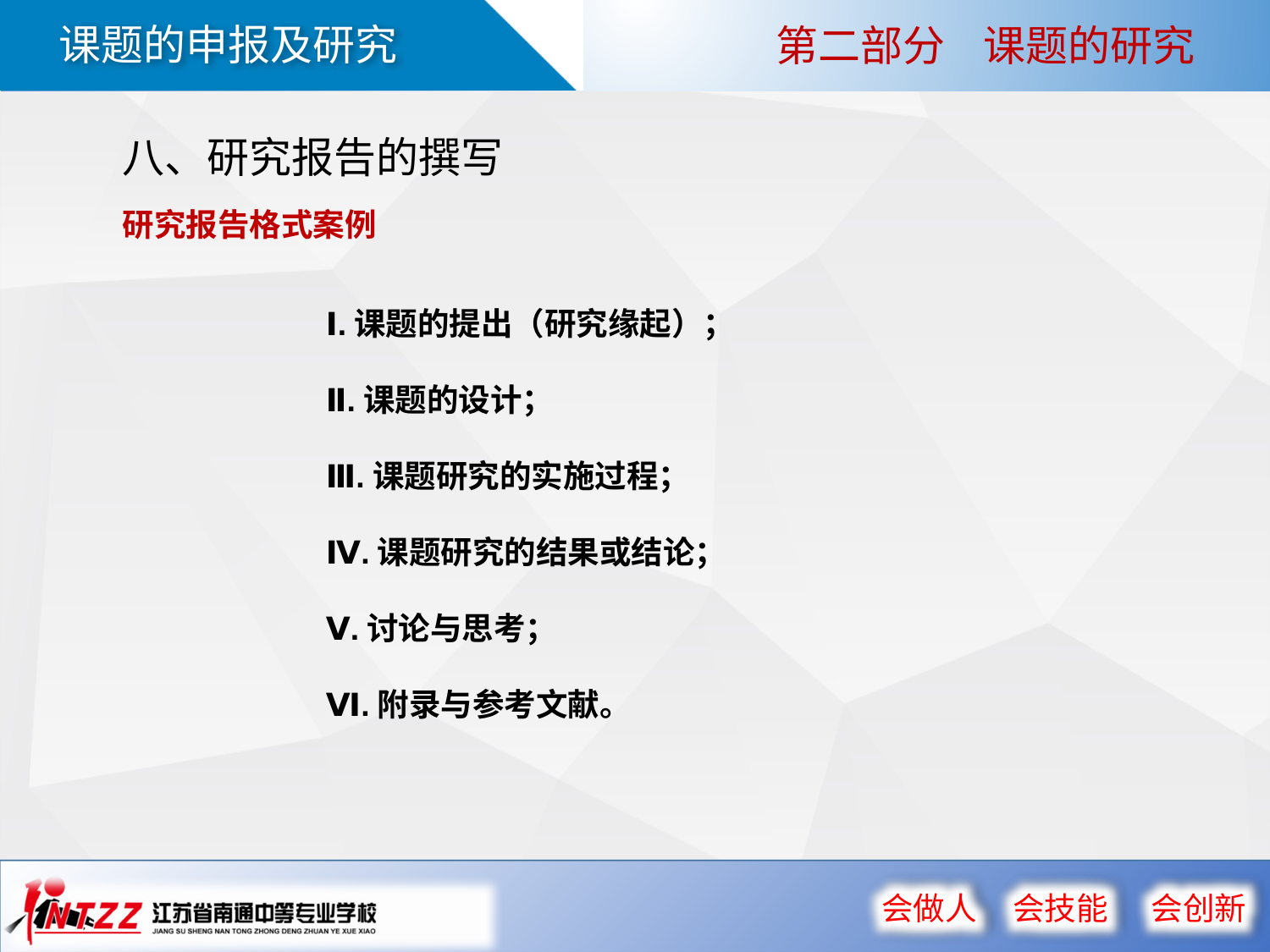

第二部分    课题的研究
八、研究报告的撰写
研究报告格式案例
Ⅰ.课题的提出（研究缘起）；
Ⅱ.课题的设计；
Ⅲ.课题研究的实施过程；
Ⅳ.课题研究的结果或结论；
Ⅴ.讨论与思考；
Ⅵ.附录与参考文献。